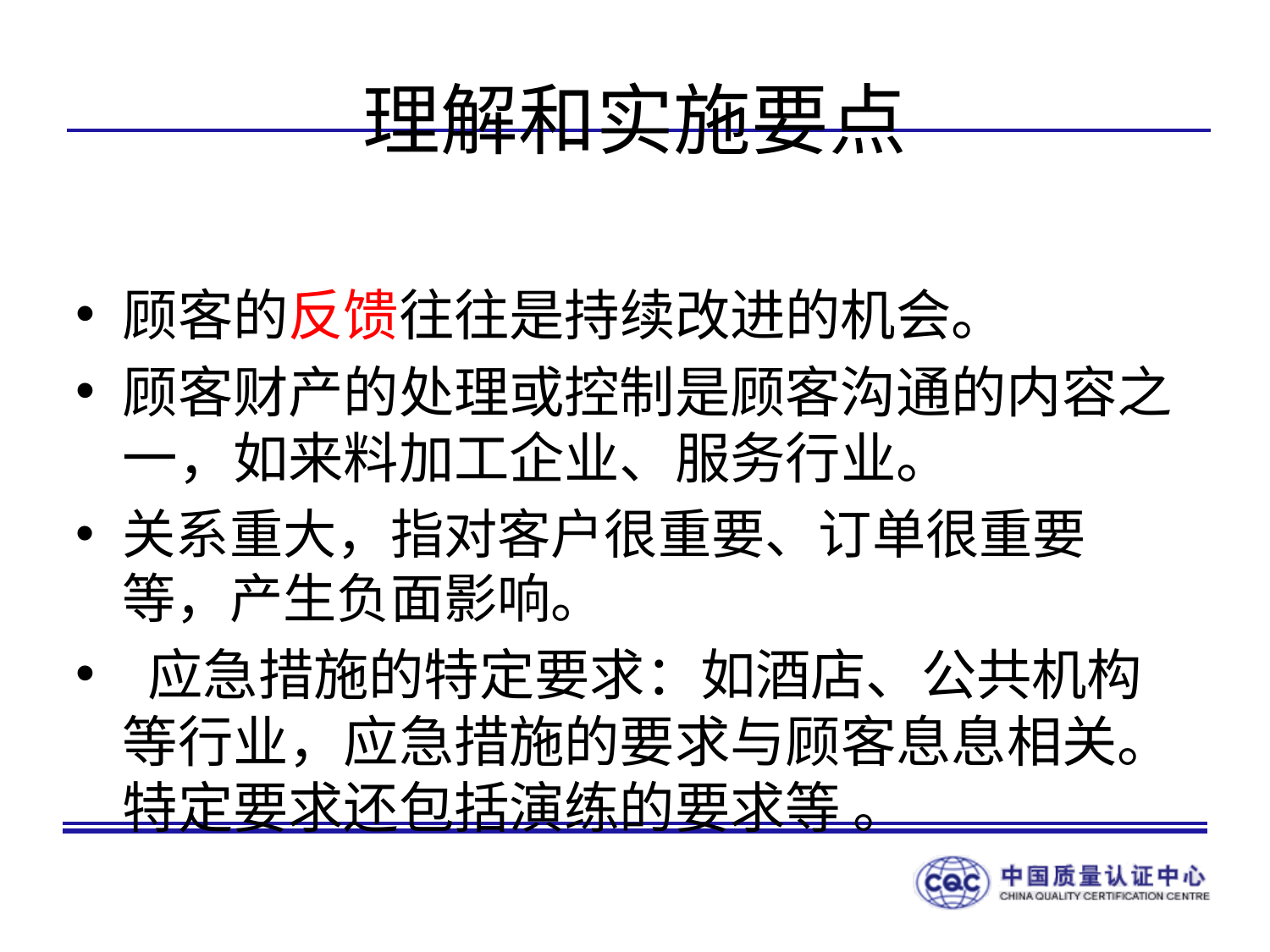

# 理解和实施要点

顾客的反馈往往是持续改进的机会。
顾客财产的处理或控制是顾客沟通的内容之一，如来料加工企业、服务行业。
关系重大，指对客户很重要、订单很重要等，产生负面影响。
 应急措施的特定要求：如酒店、公共机构等行业，应急措施的要求与顾客息息相关。特定要求还包括演练的要求等 。

167